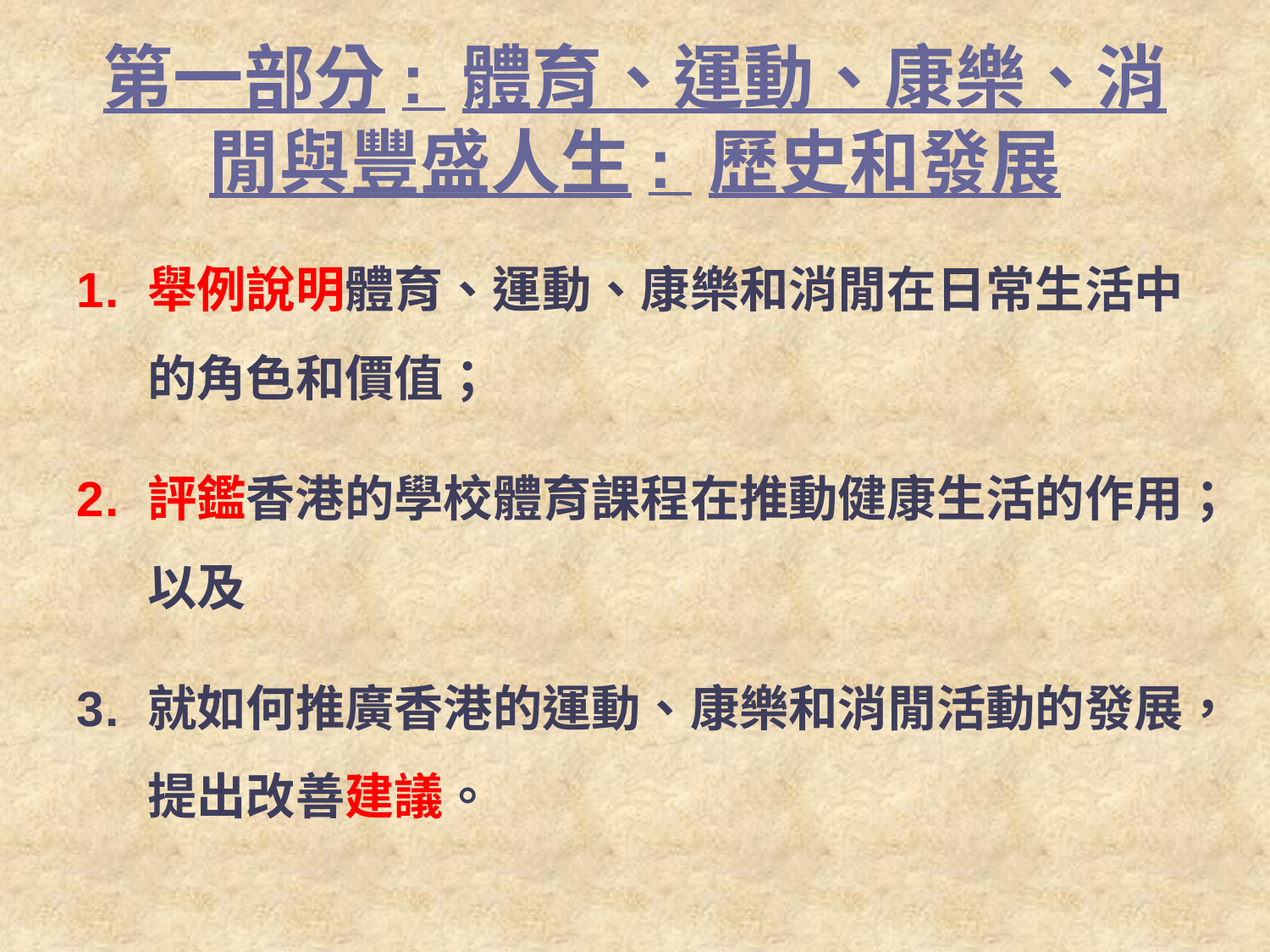

# 第一部分: 體育、運動、康樂、消閒與豐盛人生: 歷史和發展
舉例說明體育、運動、康樂和消閒在日常生活中的角色和價值；
評鑑香港的學校體育課程在推動健康生活的作用；以及
就如何推廣香港的運動、康樂和消閒活動的發展，提出改善建議。